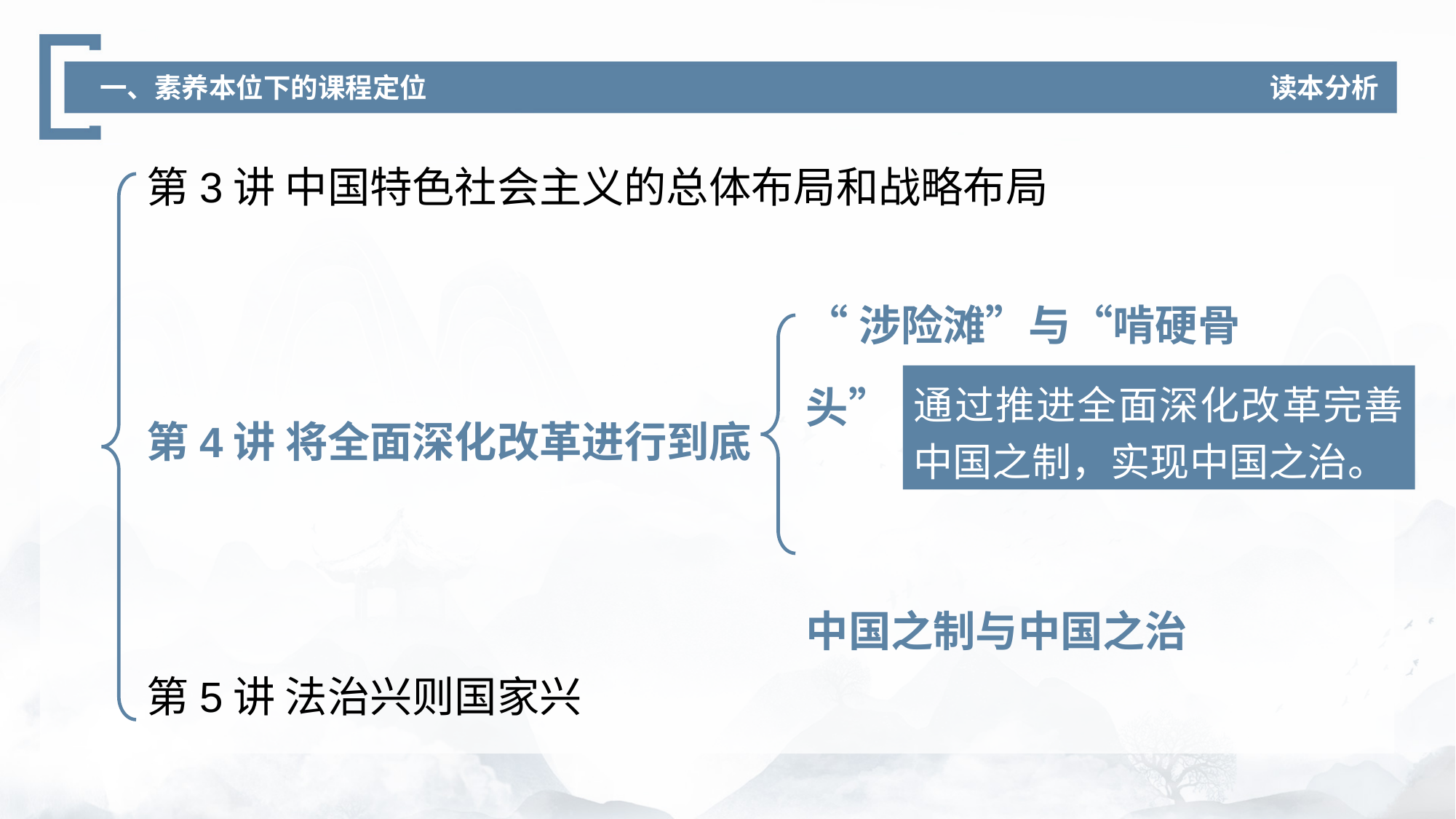

读本分析
一、素养本位下的课程定位

第3讲 中国特色社会主义的总体布局和战略布局

第4讲 将全面深化改革进行到底

第5讲 法治兴则国家兴

“涉险滩”与“啃硬骨头”

中国之制与中国之治

通过推进全面深化改革完善中国之制，实现中国之治。